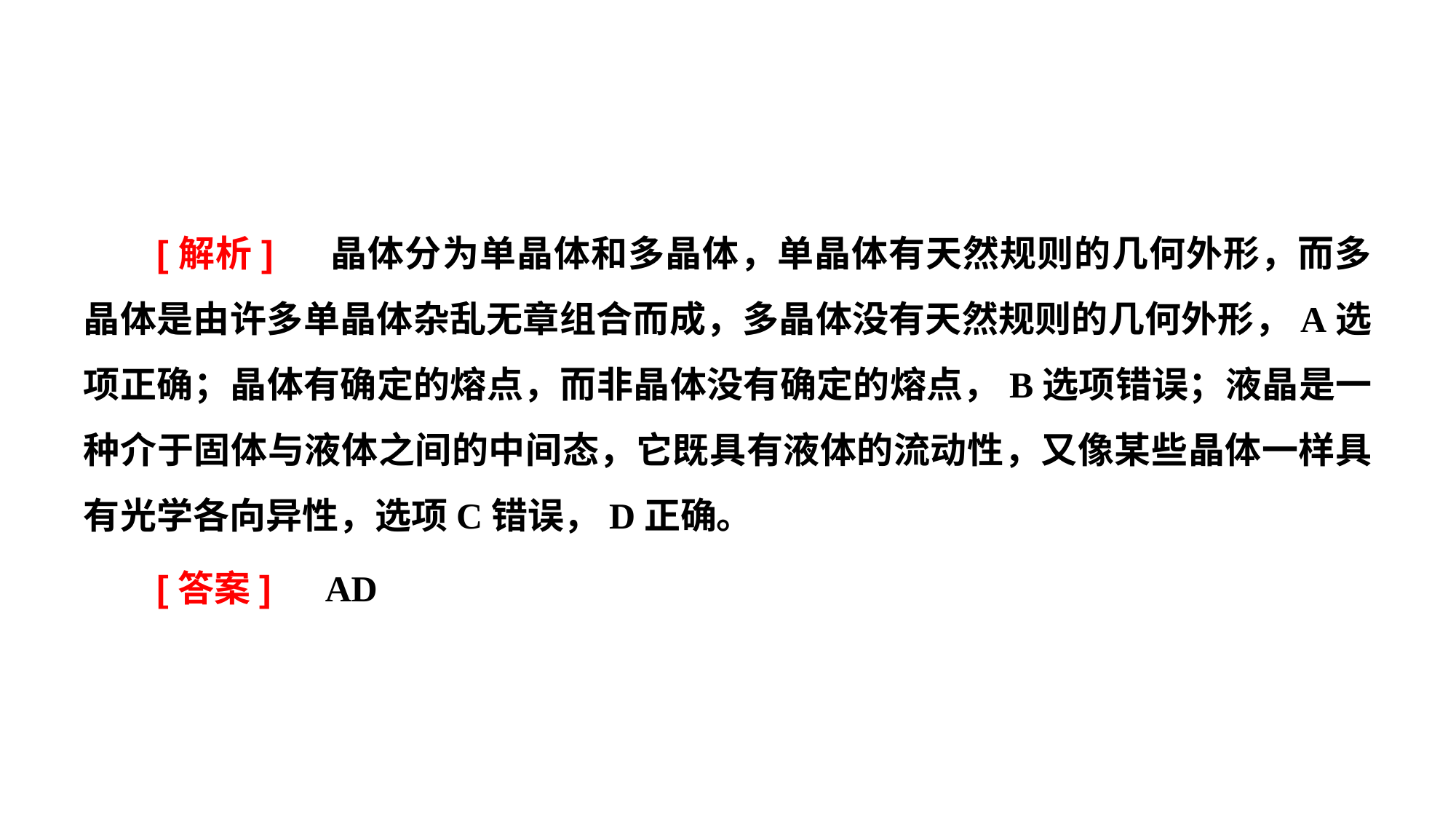

[解析]　 晶体分为单晶体和多晶体，单晶体有天然规则的几何外形，而多晶体是由许多单晶体杂乱无章组合而成，多晶体没有天然规则的几何外形，A选项正确；晶体有确定的熔点，而非晶体没有确定的熔点，B选项错误；液晶是一种介于固体与液体之间的中间态，它既具有液体的流动性，又像某些晶体一样具有光学各向异性，选项C错误，D正确。
[答案]　AD